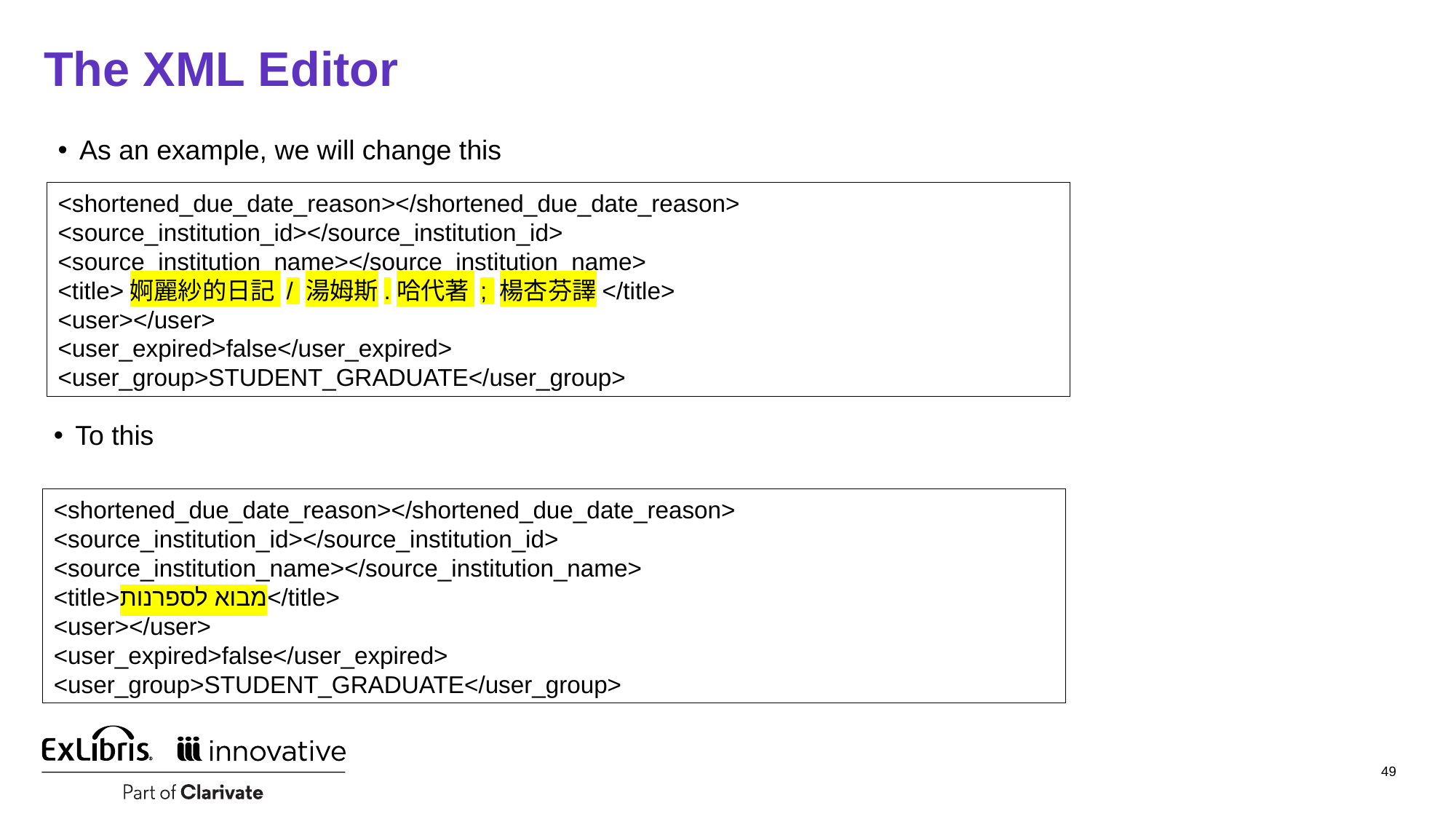

# The XML Editor
As an example, we will change this

<shortened_due_date_reason></shortened_due_date_reason>
<source_institution_id></source_institution_id>
<source_institution_name></source_institution_name>
<title>婀麗紗的日記 / 湯姆斯.哈代著 ; 楊杏芬譯</title>
<user></user>
<user_expired>false</user_expired>
<user_group>STUDENT_GRADUATE</user_group>
To this

<shortened_due_date_reason></shortened_due_date_reason>
<source_institution_id></source_institution_id>
<source_institution_name></source_institution_name>
<title>מבוא לספרנות</title>
<user></user>
<user_expired>false</user_expired>
<user_group>STUDENT_GRADUATE</user_group>
49